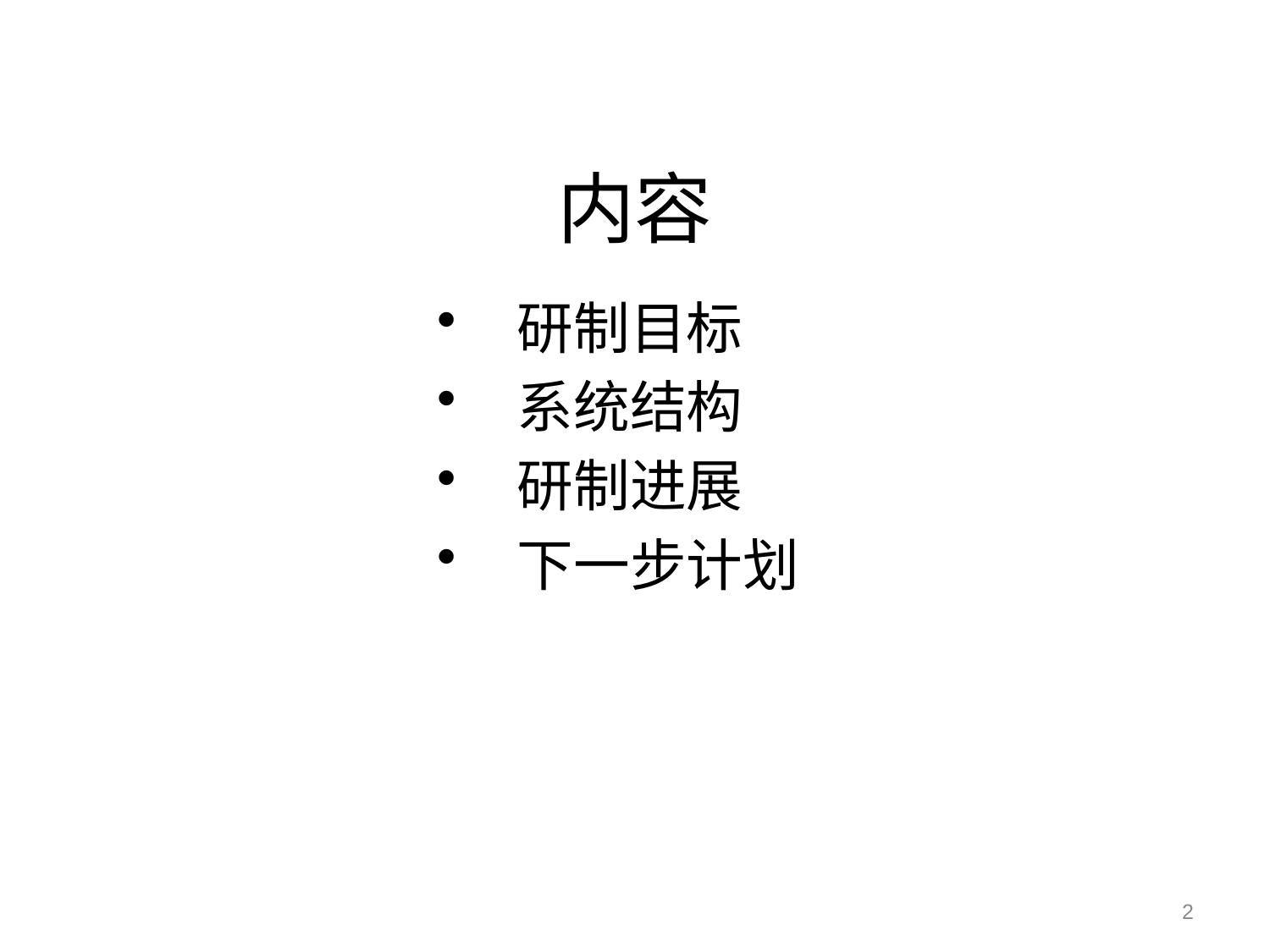

# 内容
研制目标
系统结构
研制进展
下一步计划
2